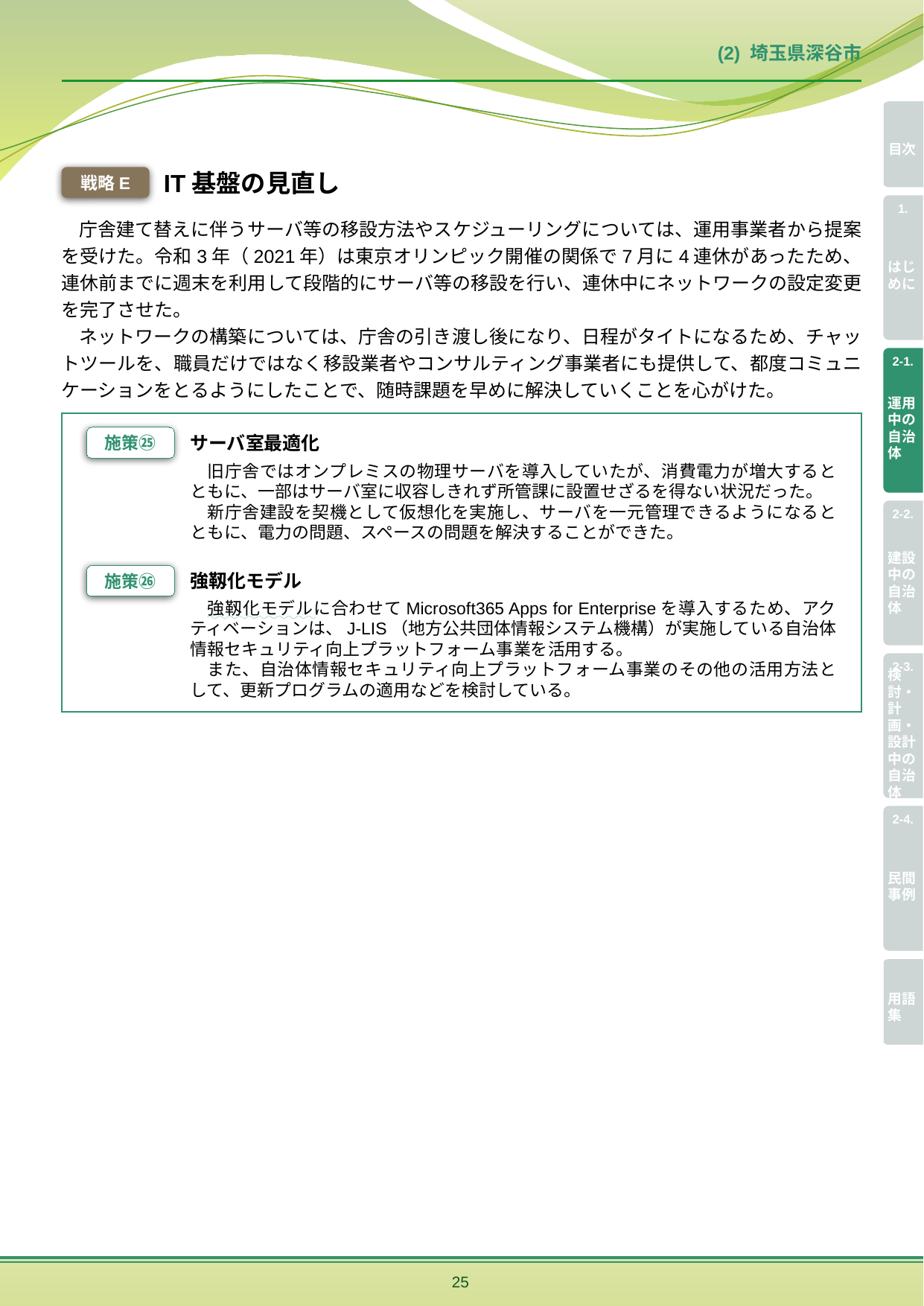

(2) 埼玉県深谷市
戦略E
IT基盤の見直し
庁舎建て替えに伴うサーバ等の移設方法やスケジューリングについては、運用事業者から提案を受けた。令和3年（2021年）は東京オリンピック開催の関係で7月に4連休があったため、連休前までに週末を利用して段階的にサーバ等の移設を行い、連休中にネットワークの設定変更を完了させた。
ネットワークの構築については、庁舎の引き渡し後になり、日程がタイトになるため、チャットツールを、職員だけではなく移設業者やコンサルティング事業者にも提供して、都度コミュニケーションをとるようにしたことで、随時課題を早めに解決していくことを心がけた。

施策㉕
サーバ室最適化
旧庁舎ではオンプレミスの物理サーバを導入していたが、消費電力が増大するとともに、一部はサーバ室に収容しきれず所管課に設置せざるを得ない状況だった。
新庁舎建設を契機として仮想化を実施し、サーバを一元管理できるようになるとともに、電力の問題、スペースの問題を解決することができた。
施策㉖
強靱化モデル
強靱化モデルに合わせてMicrosoft365 Apps for Enterpriseを導入するため、アクティベーションは、J-LIS（地方公共団体情報システム機構）が実施している自治体情報セキュリティ向上プラットフォーム事業を活用する。
また、自治体情報セキュリティ向上プラットフォーム事業のその他の活用方法として、更新プログラムの適用などを検討している。
25